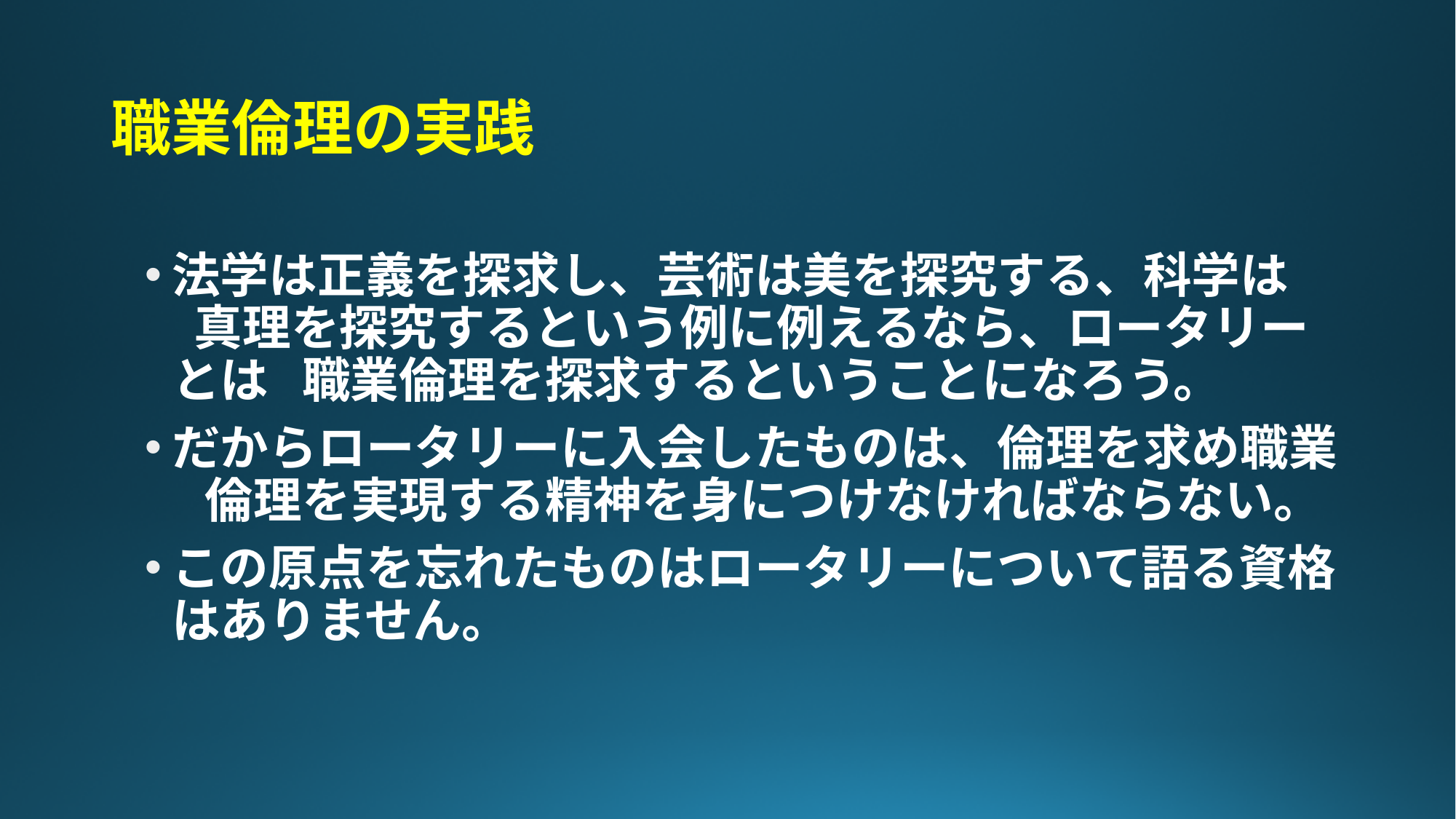

# 職業倫理の実践
法学は正義を探求し、芸術は美を探究する、科学は　   真理を探究するという例に例えるなら、ロータリーとは   職業倫理を探求するということになろう。
だからロータリーに入会したものは、倫理を求め職業    倫理を実現する精神を身につけなければならない。
この原点を忘れたものはロータリーについて語る資格はありません。